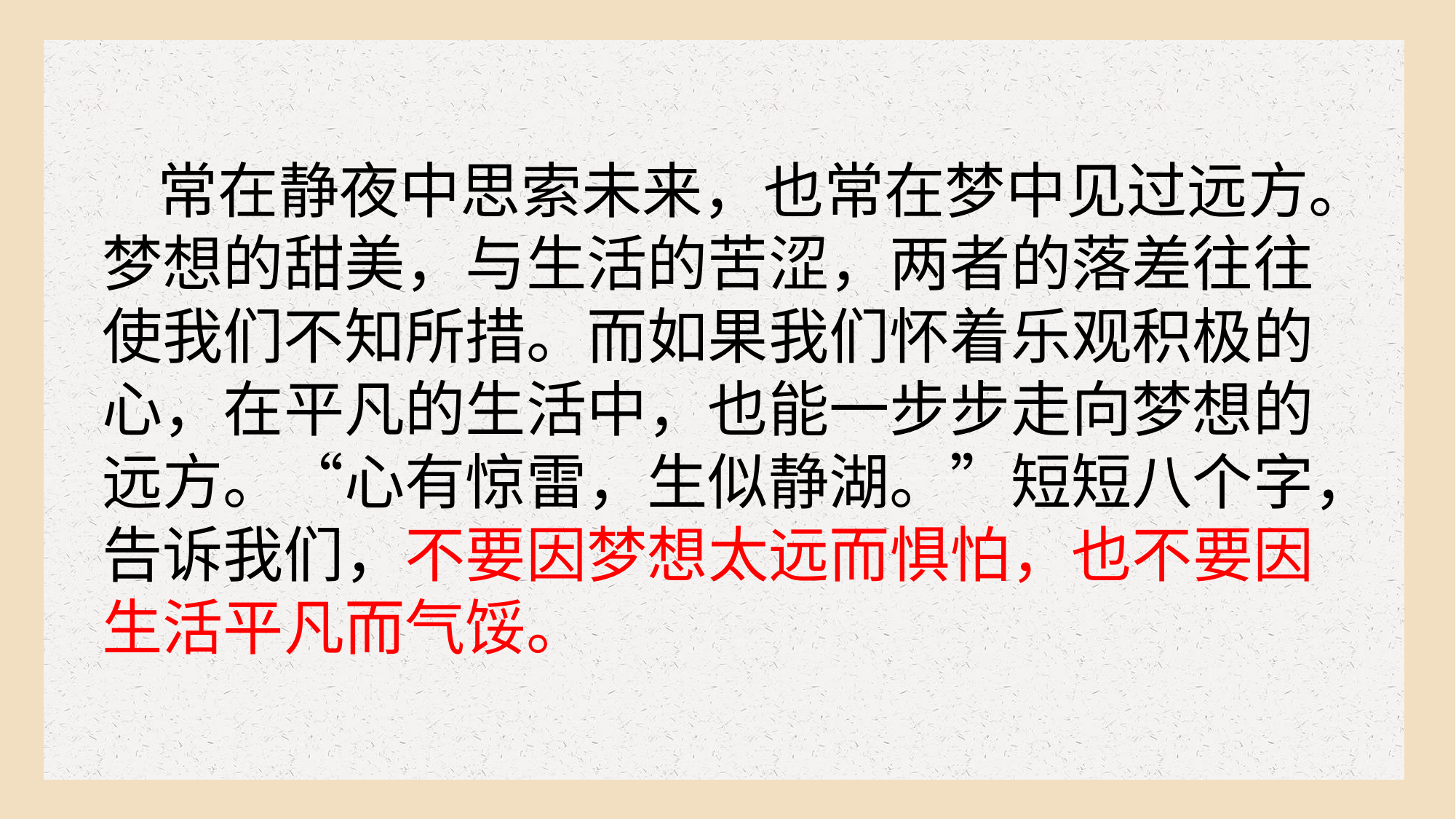

常在静夜中思索未来，也常在梦中见过远方。梦想的甜美，与生活的苦涩，两者的落差往往使我们不知所措。而如果我们怀着乐观积极的心，在平凡的生活中，也能一步步走向梦想的远方。“心有惊雷，生似静湖。”短短八个字，告诉我们，不要因梦想太远而惧怕，也不要因生活平凡而气馁。